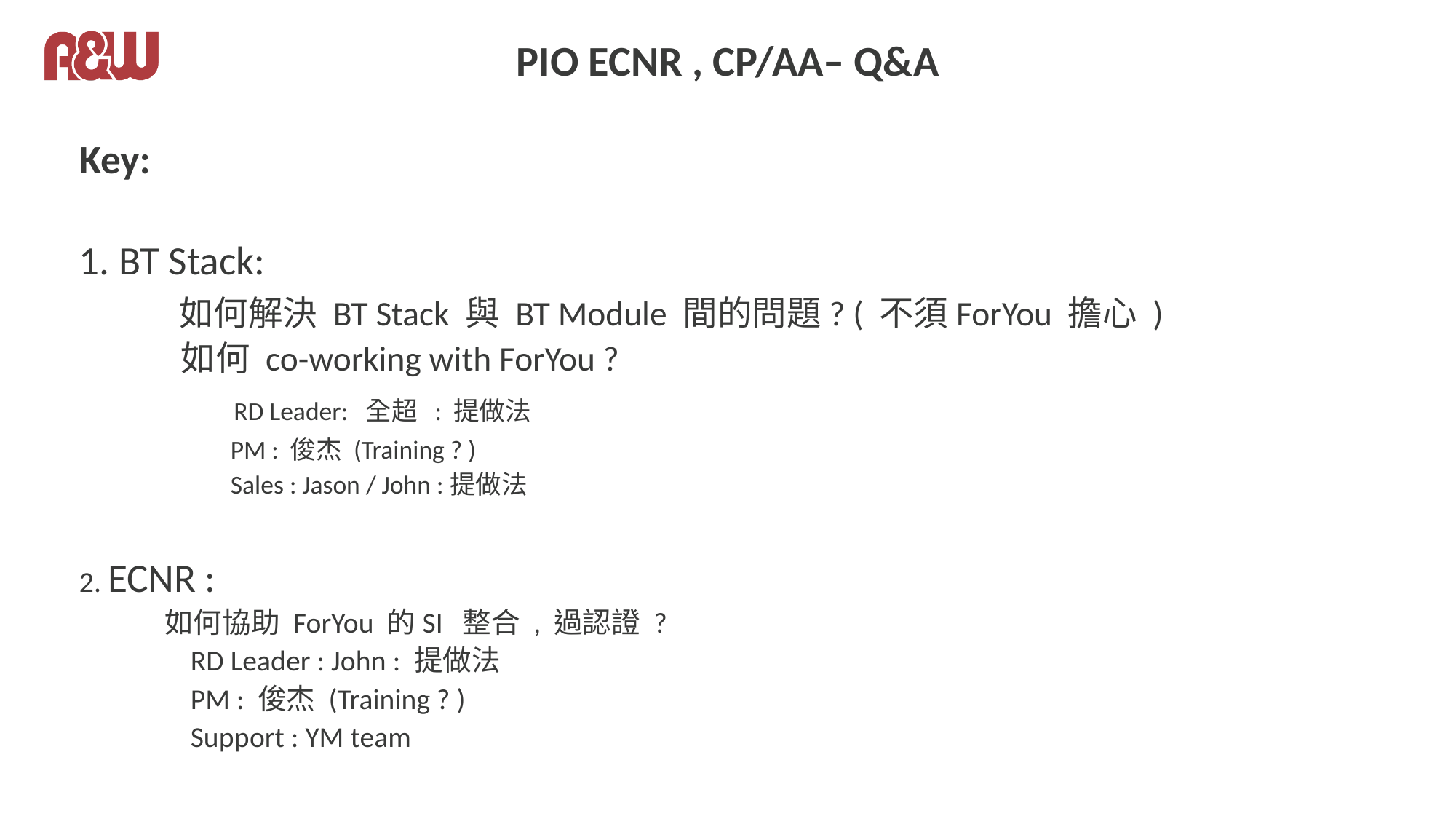

# PIO ECNR , CP/AA– Q&A
Key:

1. BT Stack:
          如何解決 BT Stack 與 BT Module 間的問題? ( 不須ForYou 擔心 )
            如何 co-working with ForYou ?
                 RD Leader:  全超  : 提做法
                          PM : 俊杰 (Training ? )
                          Sales : Jason / John :提做法

2. ECNR :
            如何協助 ForYou 的SI  整合 , 過認證 ?
                 RD Leader : John : 提做法
                 PM : 俊杰 (Training ? )
                 Support : YM team